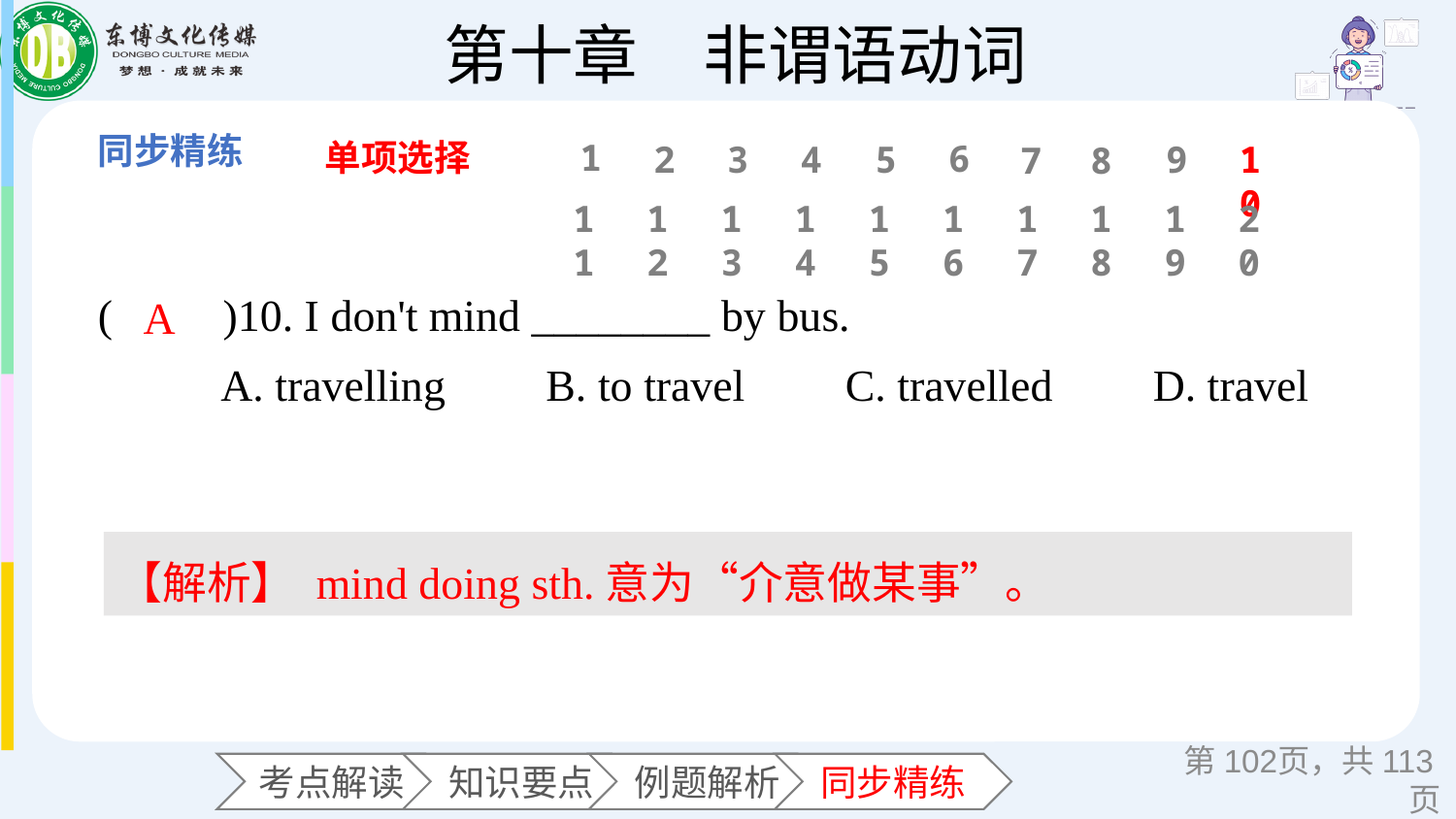

单项选择
1
6
2
3
4
5
9
10
7
8
11
12
13
14
15
16
17
18
19
20
(　　)10. I don't mind ________ by bus.
           A. travelling         B. to travel         C. travelled         D. travel
A
【解析】 mind doing sth.意为“介意做某事”。
第102页，共113页